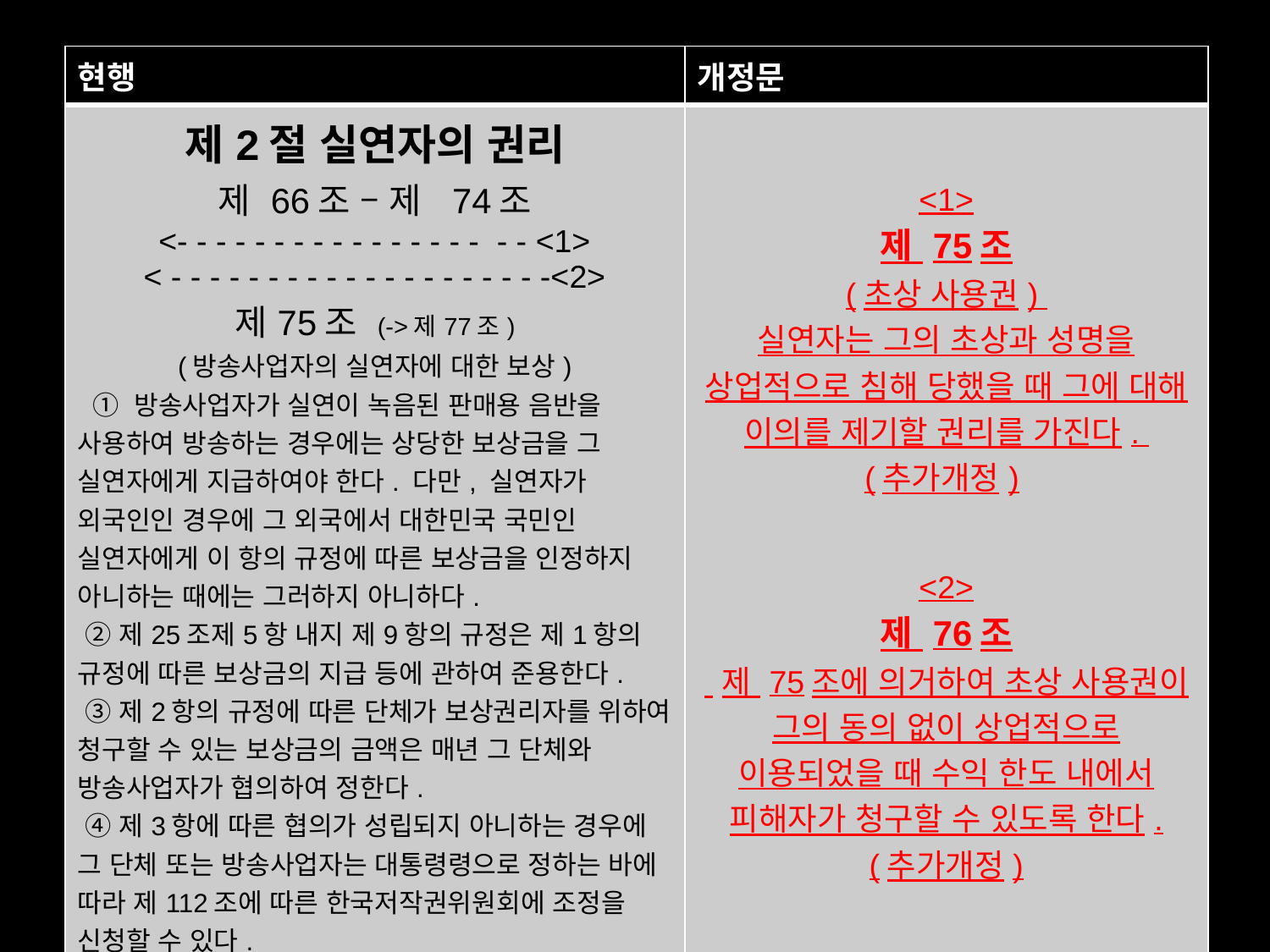

| 현행 | 개정문 |
| --- | --- |
| 제2절 실연자의 권리 제 66조 – 제 74조 <- - - - - - - - - - - - - - - - - - <1> < - - - - - - - - - - - - - - - - - - - -<2> 제75조 (->제77조) (방송사업자의 실연자에 대한 보상) ① 방송사업자가 실연이 녹음된 판매용 음반을 사용하여 방송하는 경우에는 상당한 보상금을 그 실연자에게 지급하여야 한다. 다만, 실연자가 외국인인 경우에 그 외국에서 대한민국 국민인 실연자에게 이 항의 규정에 따른 보상금을 인정하지 아니하는 때에는 그러하지 아니하다. ②제25조제5항 내지 제9항의 규정은 제1항의 규정에 따른 보상금의 지급 등에 관하여 준용한다. ③제2항의 규정에 따른 단체가 보상권리자를 위하여 청구할 수 있는 보상금의 금액은 매년 그 단체와 방송사업자가 협의하여 정한다. ④제3항에 따른 협의가 성립되지 아니하는 경우에 그 단체 또는 방송사업자는 대통령령으로 정하는 바에 따라 제112조에 따른 한국저작권위원회에 조정을 신청할 수 있다. <개정2009.4.22> | <1> 제 75조 (초상 사용권) 실연자는 그의 초상과 성명을 상업적으로 침해 당했을 때 그에 대해 이의를 제기할 권리를 가진다. (추가개정) <2> 제 76조 제 75조에 의거하여 초상 사용권이 그의 동의 없이 상업적으로 이용되었을 때 수익 한도 내에서 피해자가 청구할 수 있도록 한다. (추가개정) |